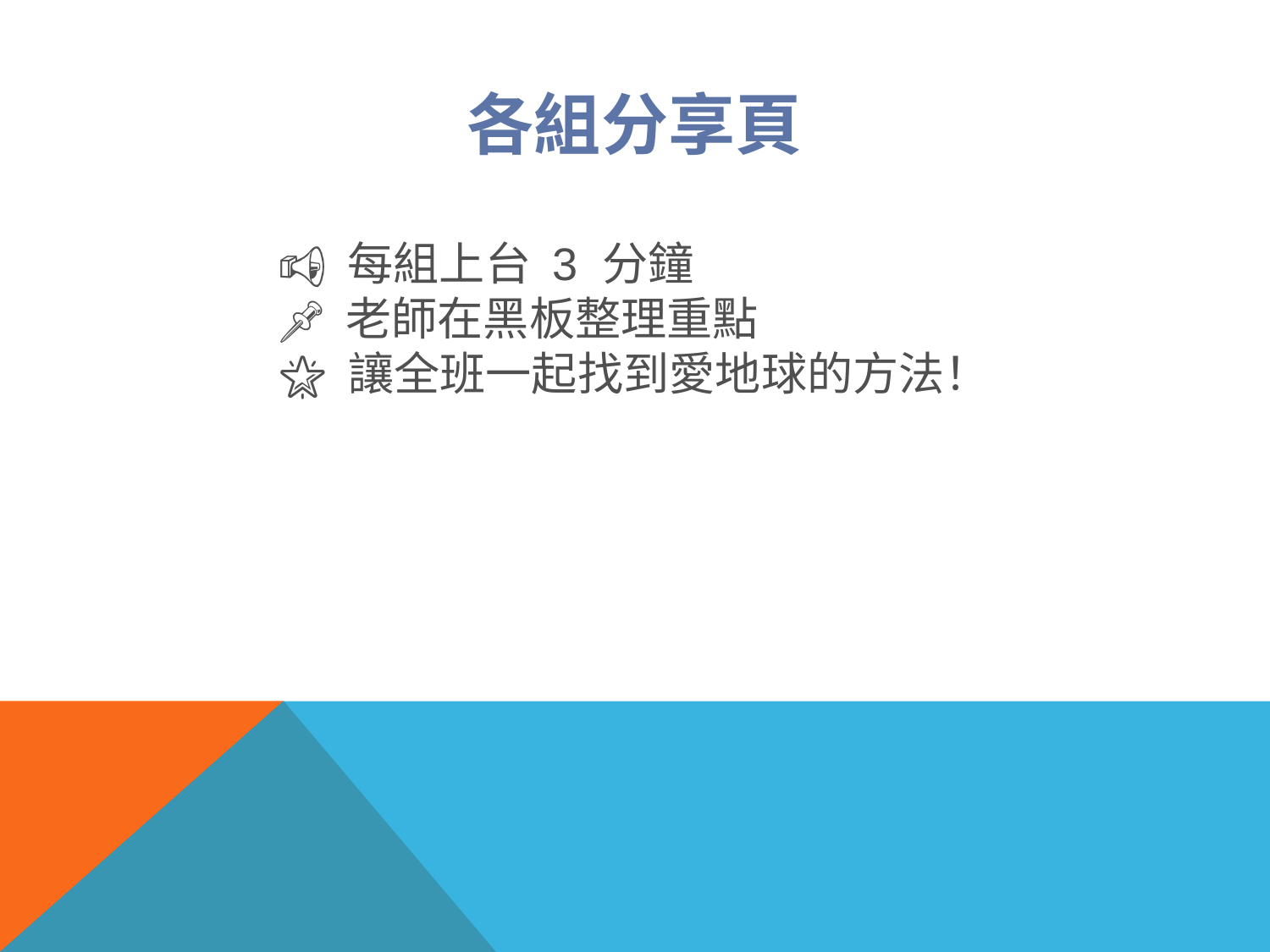

各組分享頁
#

📢 每組上台 3 分鐘
📌 老師在黑板整理重點
🌟 讓全班一起找到愛地球的方法！